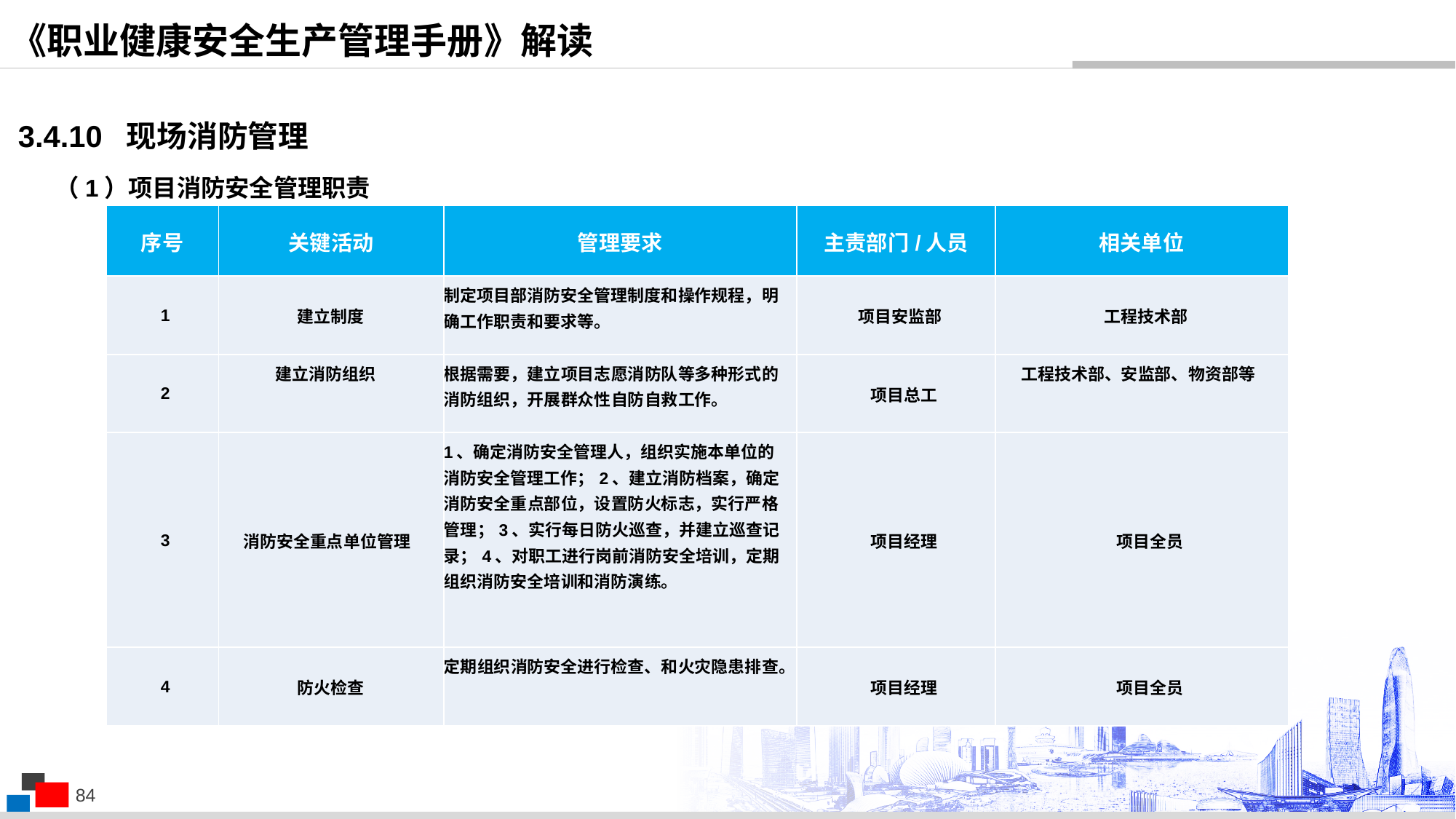

《职业健康安全生产管理手册》解读
3.4.10  现场消防管理
（1）项目消防安全管理职责
| 序号 | 关键活动 | 管理要求 | 主责部门/人员 | 相关单位 |
| --- | --- | --- | --- | --- |
| 1 | 建立制度 | 制定项目部消防安全管理制度和操作规程，明确工作职责和要求等。 | 项目安监部 | 工程技术部 |
| 2 | 建立消防组织 | 根据需要，建立项目志愿消防队等多种形式的消防组织，开展群众性自防自救工作。 | 项目总工 | 工程技术部、安监部、物资部等 |
| 3 | 消防安全重点单位管理 | 1、确定消防安全管理人，组织实施本单位的消防安全管理工作；2、建立消防档案，确定消防安全重点部位，设置防火标志，实行严格管理；3、实行每日防火巡查，并建立巡查记录；4、对职工进行岗前消防安全培训，定期组织消防安全培训和消防演练。 | 项目经理 | 项目全员 |
| 4 | 防火检查 | 定期组织消防安全进行检查、和火灾隐患排查。 | 项目经理 | 项目全员 |